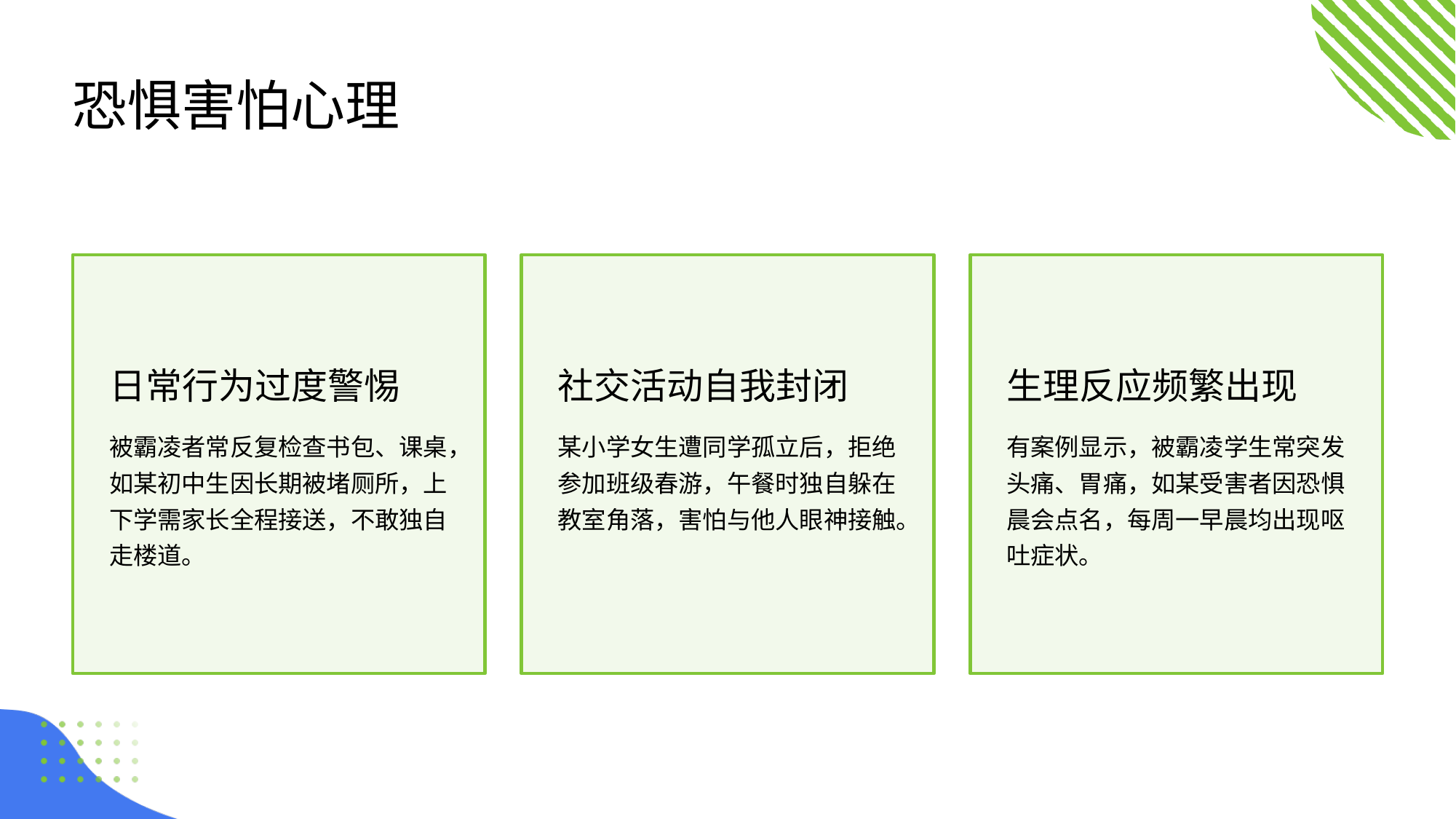

恐惧害怕心理

日常行为过度警惕
社交活动自我封闭
生理反应频繁出现
被霸凌者常反复检查书包、课桌，如某初中生因长期被堵厕所，上下学需家长全程接送，不敢独自走楼道。
某小学女生遭同学孤立后，拒绝参加班级春游，午餐时独自躲在教室角落，害怕与他人眼神接触。
有案例显示，被霸凌学生常突发头痛、胃痛，如某受害者因恐惧晨会点名，每周一早晨均出现呕吐症状。